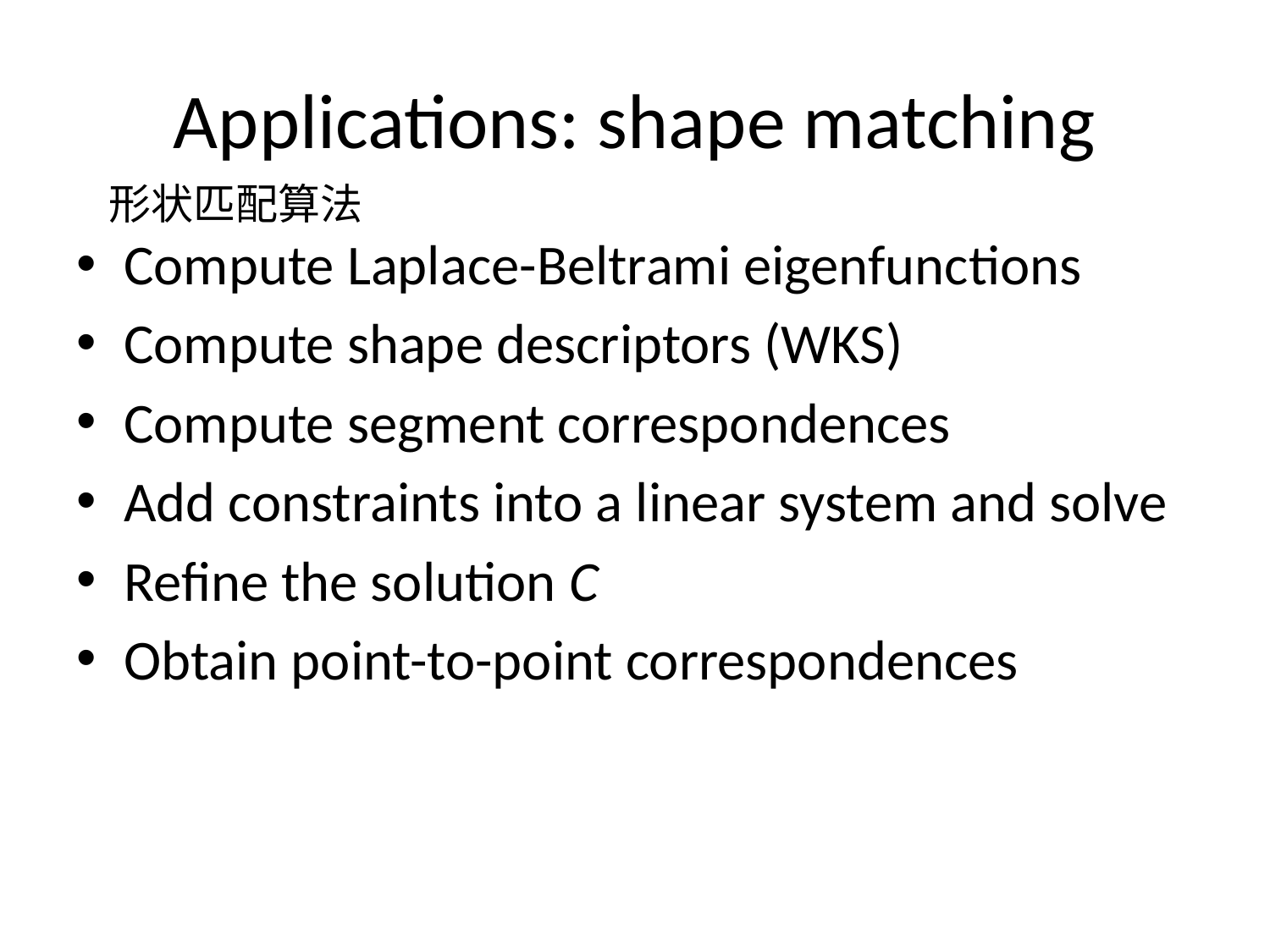

# Applications: shape matching
形状匹配算法
Compute Laplace-Beltrami eigenfunctions
Compute shape descriptors (WKS)
Compute segment correspondences
Add constraints into a linear system and solve
Refine the solution C
Obtain point-to-point correspondences